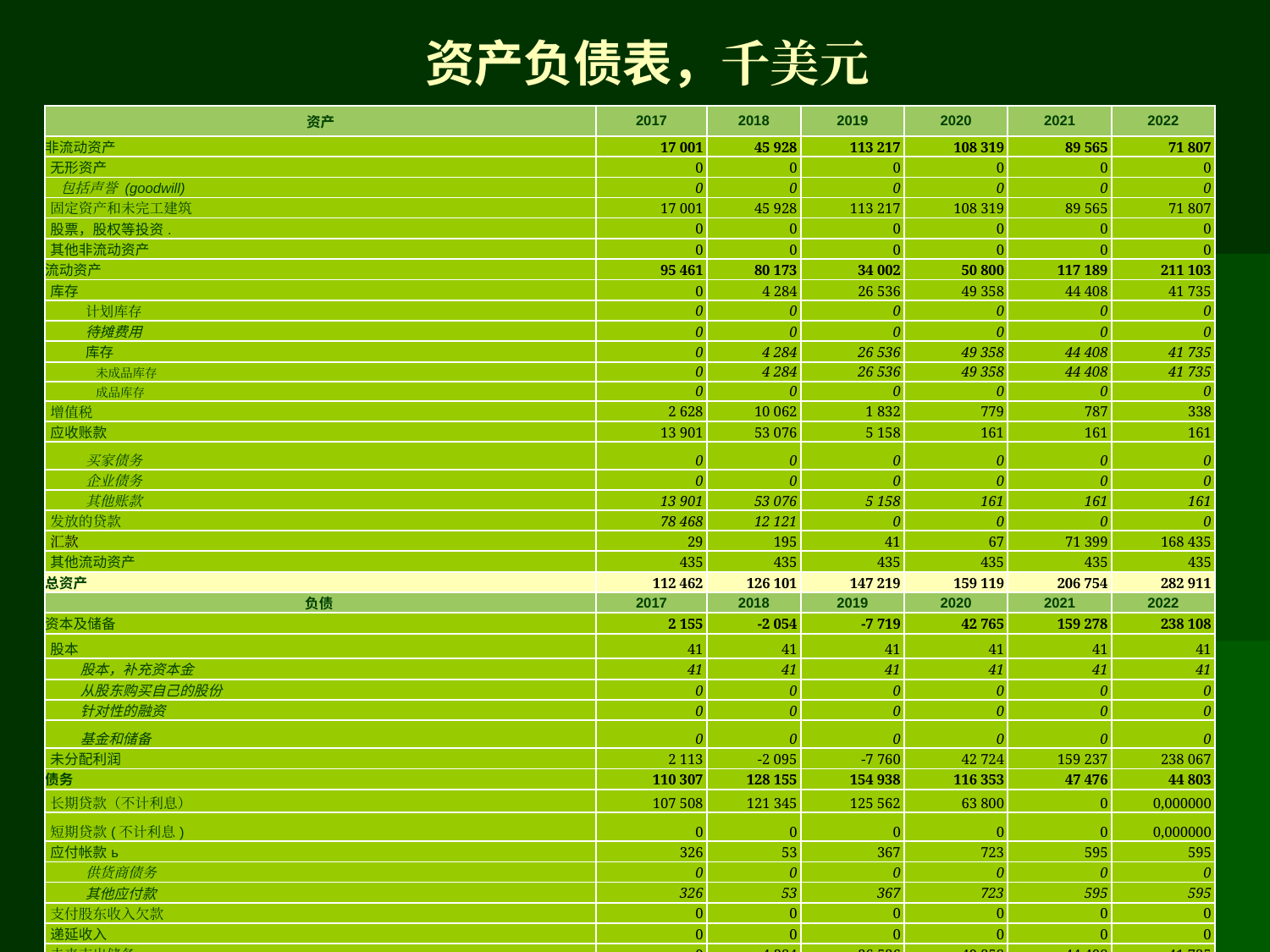

资产负债表，千美元
| 资产 | 2017 | 2018 | 2019 | 2020 | 2021 | 2022 |
| --- | --- | --- | --- | --- | --- | --- |
| 非流动资产 | 17 001 | 45 928 | 113 217 | 108 319 | 89 565 | 71 807 |
| 无形资产 | 0 | 0 | 0 | 0 | 0 | 0 |
| 包括声誉 (goodwill) | 0 | 0 | 0 | 0 | 0 | 0 |
| 固定资产和未完工建筑 | 17 001 | 45 928 | 113 217 | 108 319 | 89 565 | 71 807 |
| 股票，股权等投资. | 0 | 0 | 0 | 0 | 0 | 0 |
| 其他非流动资产 | 0 | 0 | 0 | 0 | 0 | 0 |
| 流动资产 | 95 461 | 80 173 | 34 002 | 50 800 | 117 189 | 211 103 |
| 库存 | 0 | 4 284 | 26 536 | 49 358 | 44 408 | 41 735 |
| 计划库存 | 0 | 0 | 0 | 0 | 0 | 0 |
| 待摊费用 | 0 | 0 | 0 | 0 | 0 | 0 |
| 库存 | 0 | 4 284 | 26 536 | 49 358 | 44 408 | 41 735 |
| 未成品库存 | 0 | 4 284 | 26 536 | 49 358 | 44 408 | 41 735 |
| 成品库存 | 0 | 0 | 0 | 0 | 0 | 0 |
| 增值税 | 2 628 | 10 062 | 1 832 | 779 | 787 | 338 |
| 应收账款 | 13 901 | 53 076 | 5 158 | 161 | 161 | 161 |
| 买家债务 | 0 | 0 | 0 | 0 | 0 | 0 |
| 企业债务 | 0 | 0 | 0 | 0 | 0 | 0 |
| 其他账款 | 13 901 | 53 076 | 5 158 | 161 | 161 | 161 |
| 发放的贷款 | 78 468 | 12 121 | 0 | 0 | 0 | 0 |
| 汇款 | 29 | 195 | 41 | 67 | 71 399 | 168 435 |
| 其他流动资产 | 435 | 435 | 435 | 435 | 435 | 435 |
| 总资产 | 112 462 | 126 101 | 147 219 | 159 119 | 206 754 | 282 911 |
| 负债 | 2017 | 2018 | 2019 | 2020 | 2021 | 2022 |
| 资本及储备 | 2 155 | -2 054 | -7 719 | 42 765 | 159 278 | 238 108 |
| 股本 | 41 | 41 | 41 | 41 | 41 | 41 |
| 股本，补充资本金 | 41 | 41 | 41 | 41 | 41 | 41 |
| 从股东购买自己的股份 | 0 | 0 | 0 | 0 | 0 | 0 |
| 针对性的融资 | 0 | 0 | 0 | 0 | 0 | 0 |
| 基金和储备 | 0 | 0 | 0 | 0 | 0 | 0 |
| 未分配利润 | 2 113 | -2 095 | -7 760 | 42 724 | 159 237 | 238 067 |
| 债务 | 110 307 | 128 155 | 154 938 | 116 353 | 47 476 | 44 803 |
| 长期贷款（不计利息） | 107 508 | 121 345 | 125 562 | 63 800 | 0 | 0,000000 |
| 短期贷款(不计利息) | 0 | 0 | 0 | 0 | 0 | 0,000000 |
| 应付帐款ь | 326 | 53 | 367 | 723 | 595 | 595 |
| 供货商债务 | 0 | 0 | 0 | 0 | 0 | 0 |
| 其他应付款 | 326 | 53 | 367 | 723 | 595 | 595 |
| 支付股东收入欠款 | 0 | 0 | 0 | 0 | 0 | 0 |
| 递延收入 | 0 | 0 | 0 | 0 | 0 | 0 |
| 未来支出储备 | 0 | 4 284 | 26 536 | 49 358 | 44 408 | 41 735 |
| 其他负债 | 2 473 | 2 473 | 2 473 | 2 473 | 2 473 | 2 473 |
| 总负债 | 112 462 | 126 101 | 147 219 | 159 119 | 206 754 | 282 911 |
30